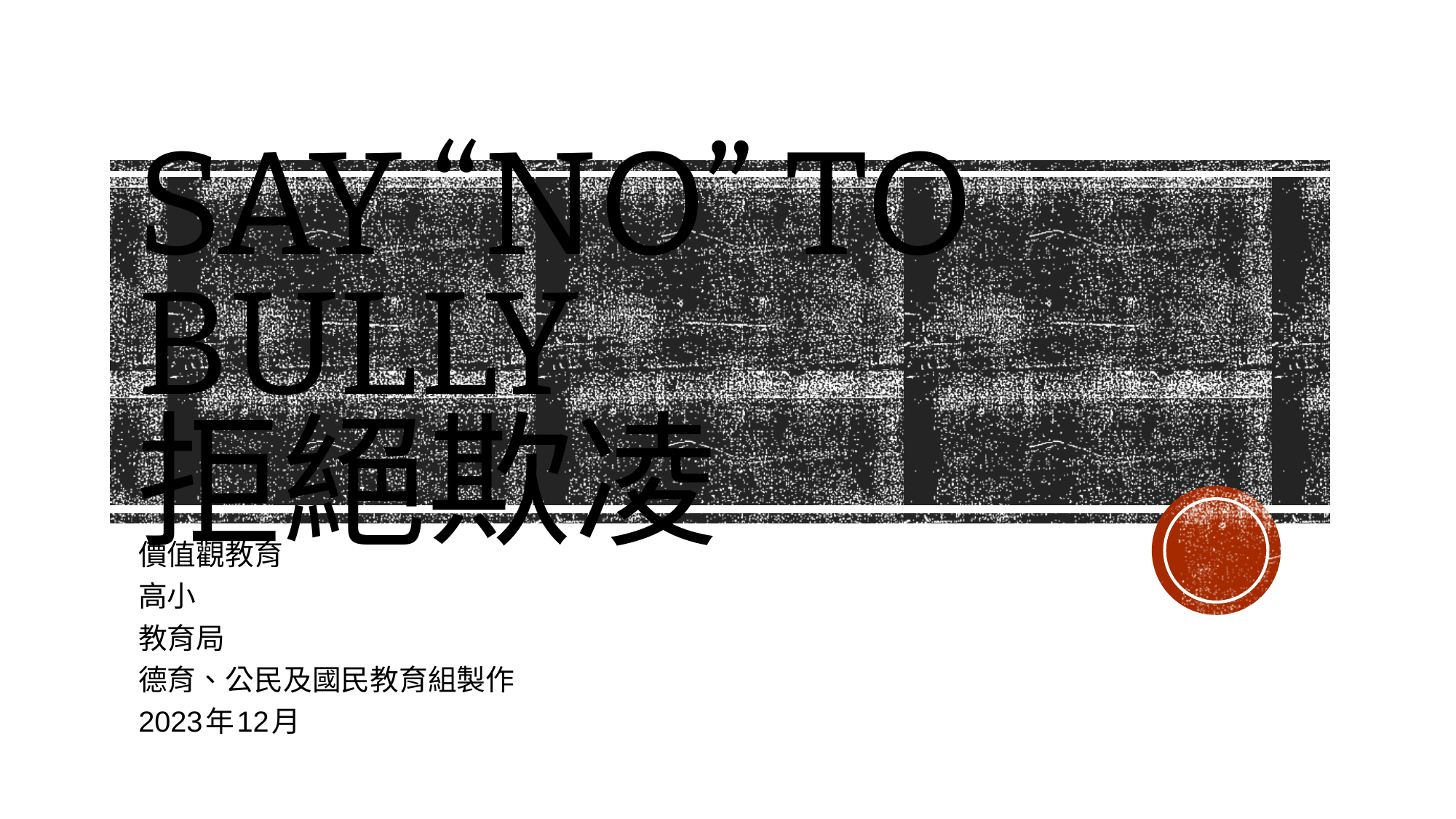

# Say “No” to Bully 拒絕欺凌
價值觀教育
高小
教育局
德育、公民及國民教育組製作
2023年12月